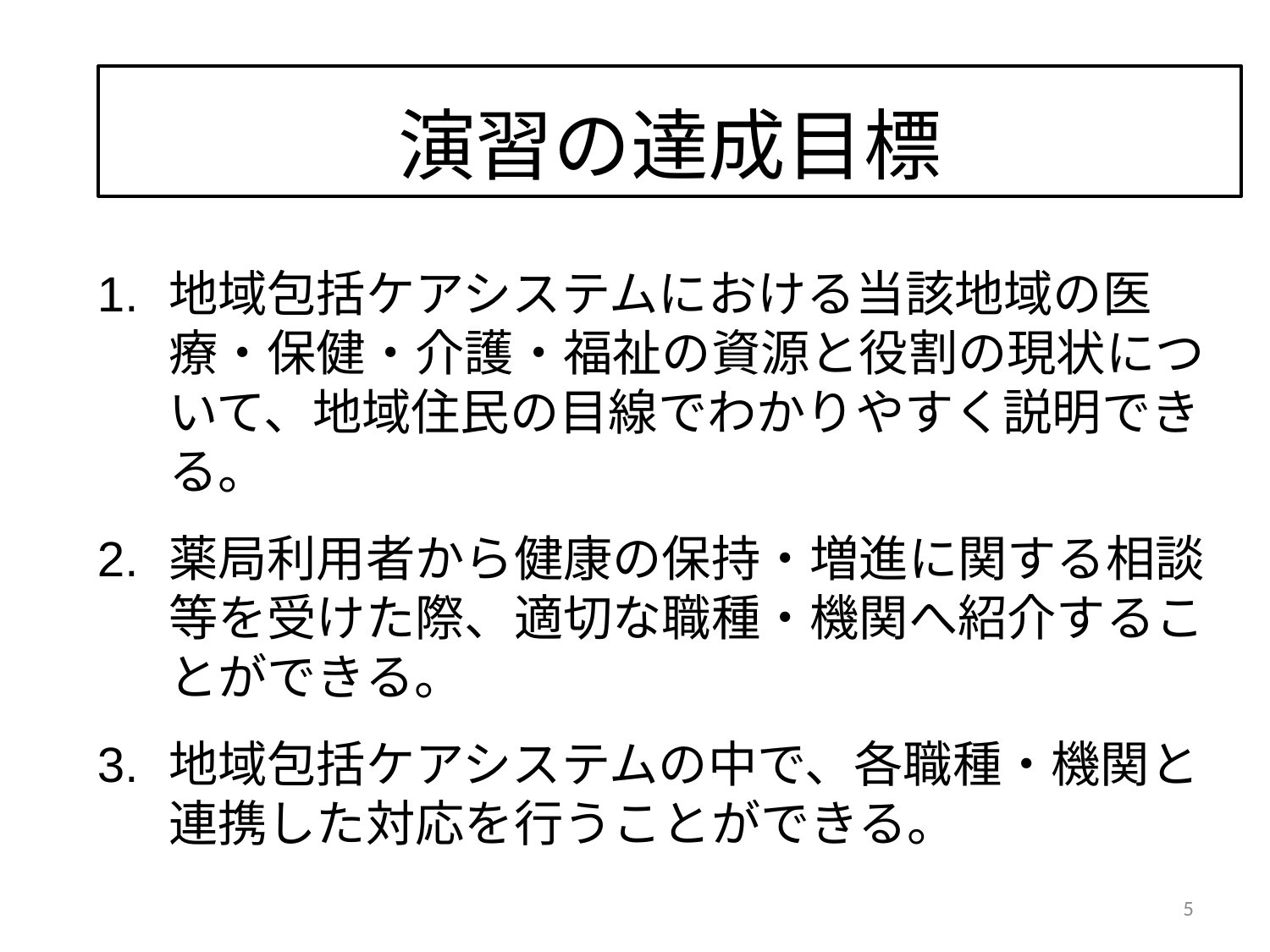

演習の達成目標
地域包括ケアシステムにおける当該地域の医療・保健・介護・福祉の資源と役割の現状について、地域住民の目線でわかりやすく説明できる。

薬局利用者から健康の保持・増進に関する相談等を受けた際、適切な職種・機関へ紹介することができる。

地域包括ケアシステムの中で、各職種・機関と連携した対応を行うことができる。
5